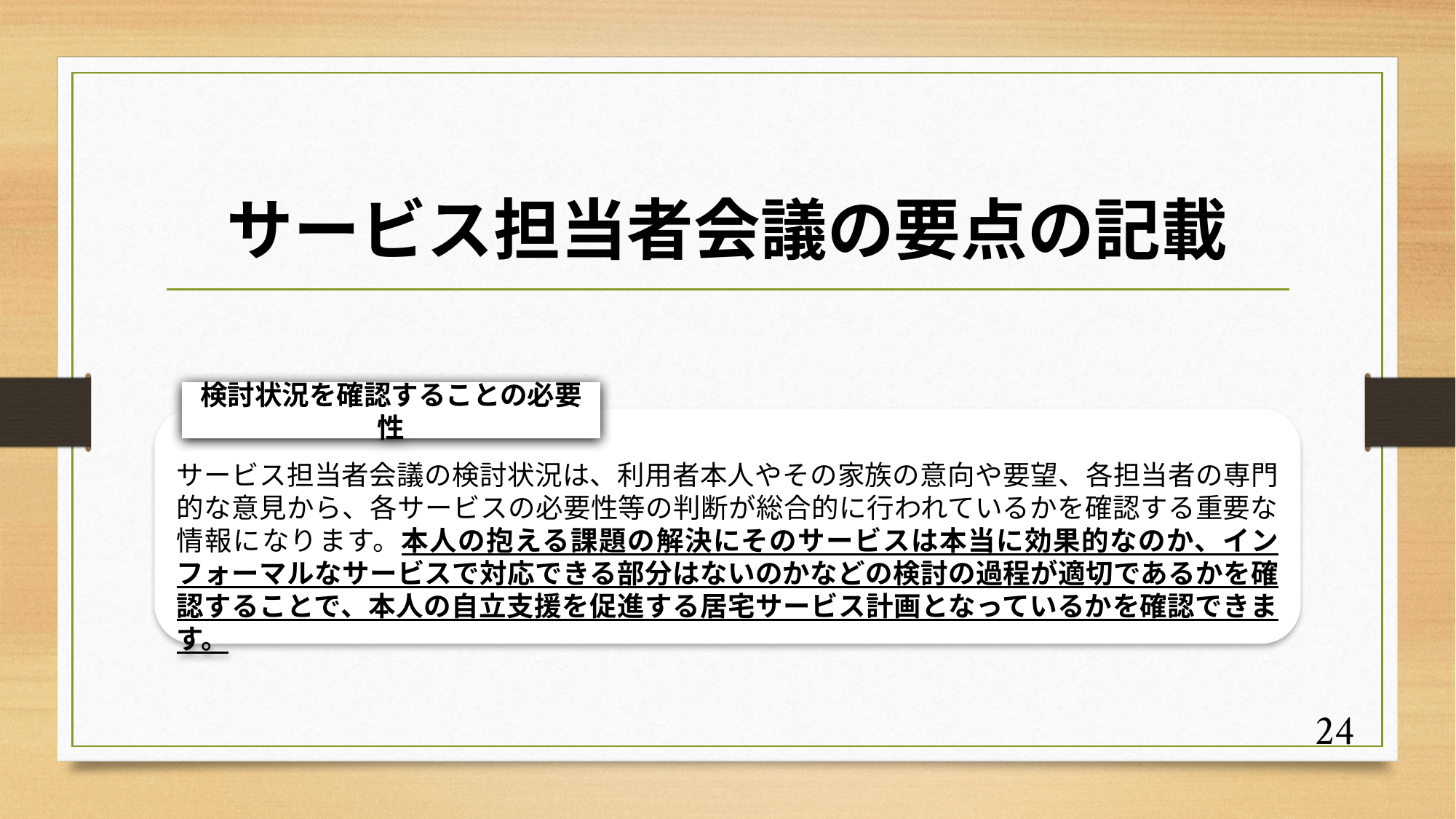

# サービス担当者会議の要点の記載
検討状況を確認することの必要性

サービス担当者会議の検討状況は、利用者本人やその家族の意向や要望、各担当者の専門的な意見から、各サービスの必要性等の判断が総合的に行われているかを確認する重要な情報になります。本人の抱える課題の解決にそのサービスは本当に効果的なのか、インフォーマルなサービスで対応できる部分はないのかなどの検討の過程が適切であるかを確認することで、本人の自立支援を促進する居宅サービス計画となっているかを確認できます。
24